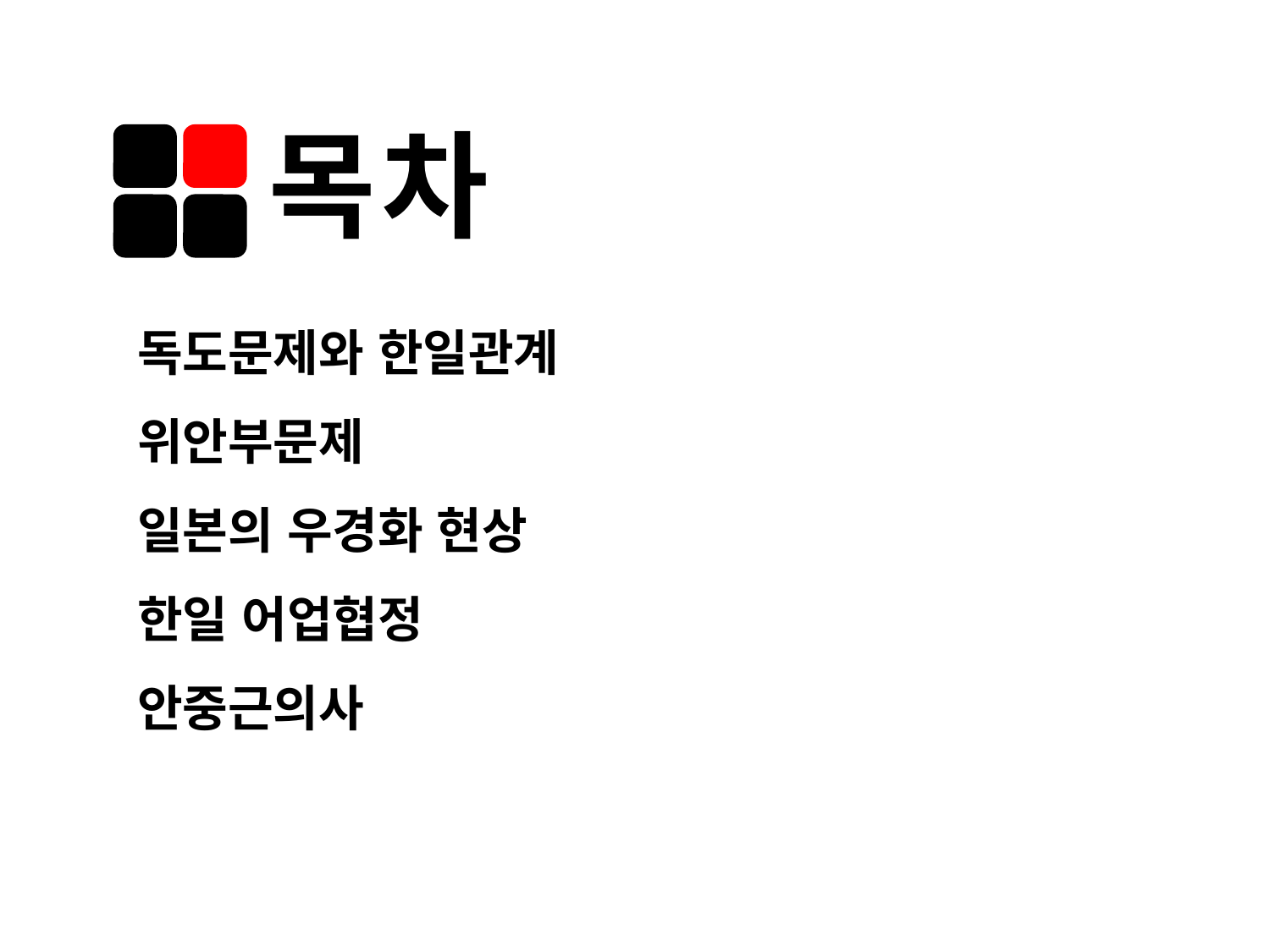

목차

독도문제와 한일관계
위안부문제
일본의 우경화 현상
한일 어업협정
안중근의사